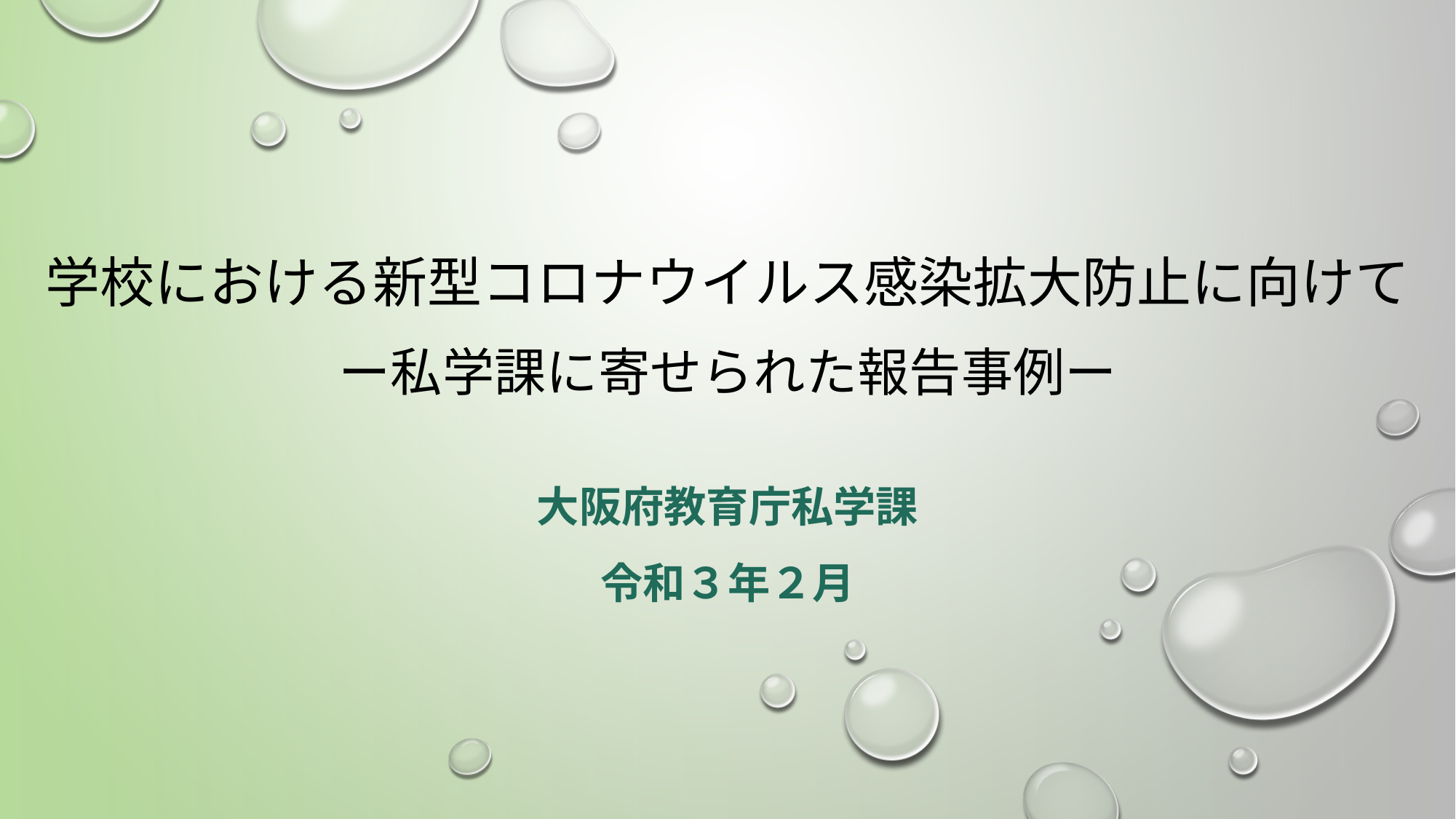

# 学校における新型コロナウイルス感染拡大防止に向けて 　 ー私学課に寄せられた報告事例ー
大阪府教育庁私学課
令和３年２月